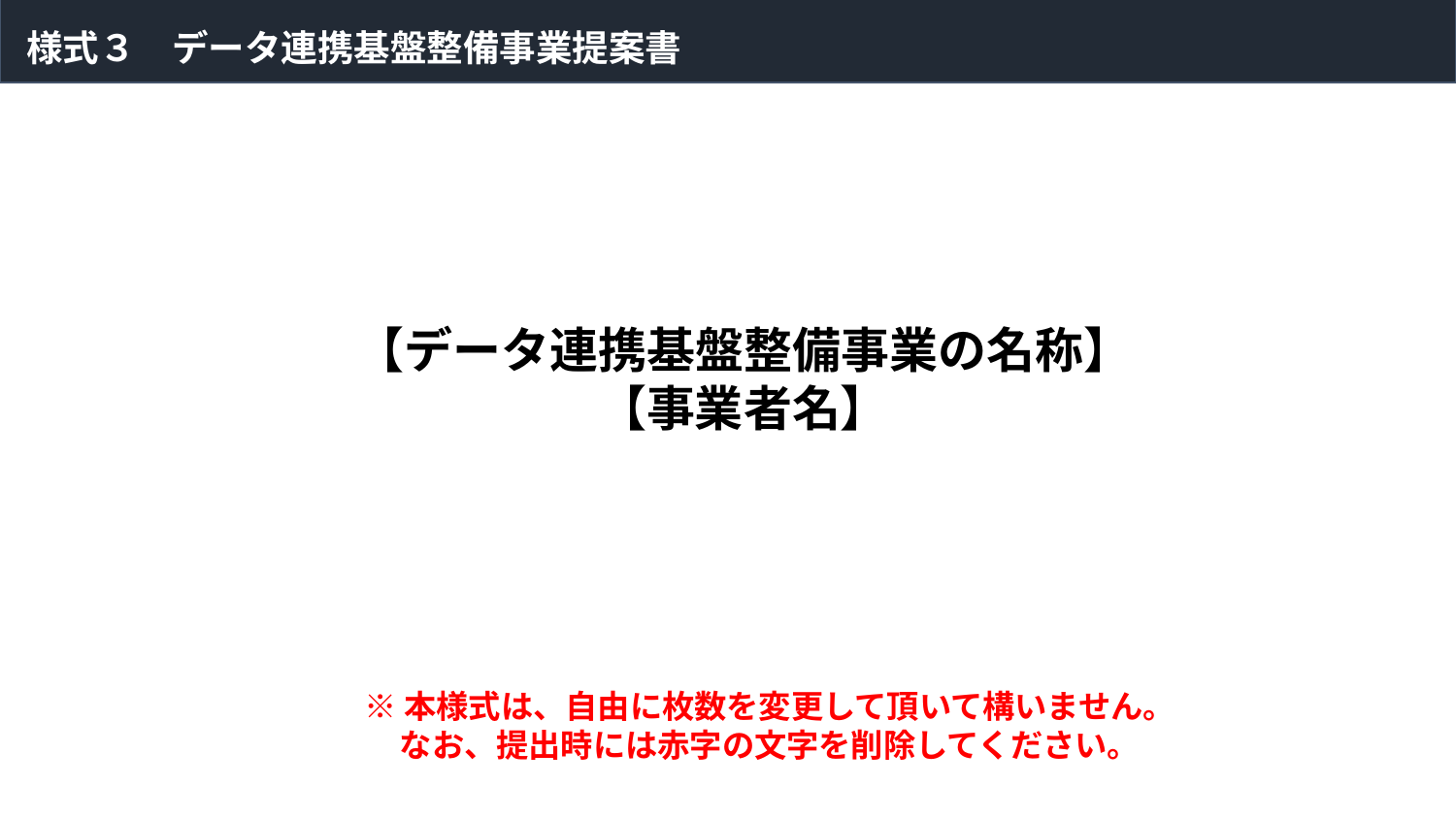

様式３　データ連携基盤整備事業提案書
【データ連携基盤整備事業の名称】
【事業者名】
※本様式は、自由に枚数を変更して頂いて構いません。​
なお、提出時には赤字の文字を削除してください。​